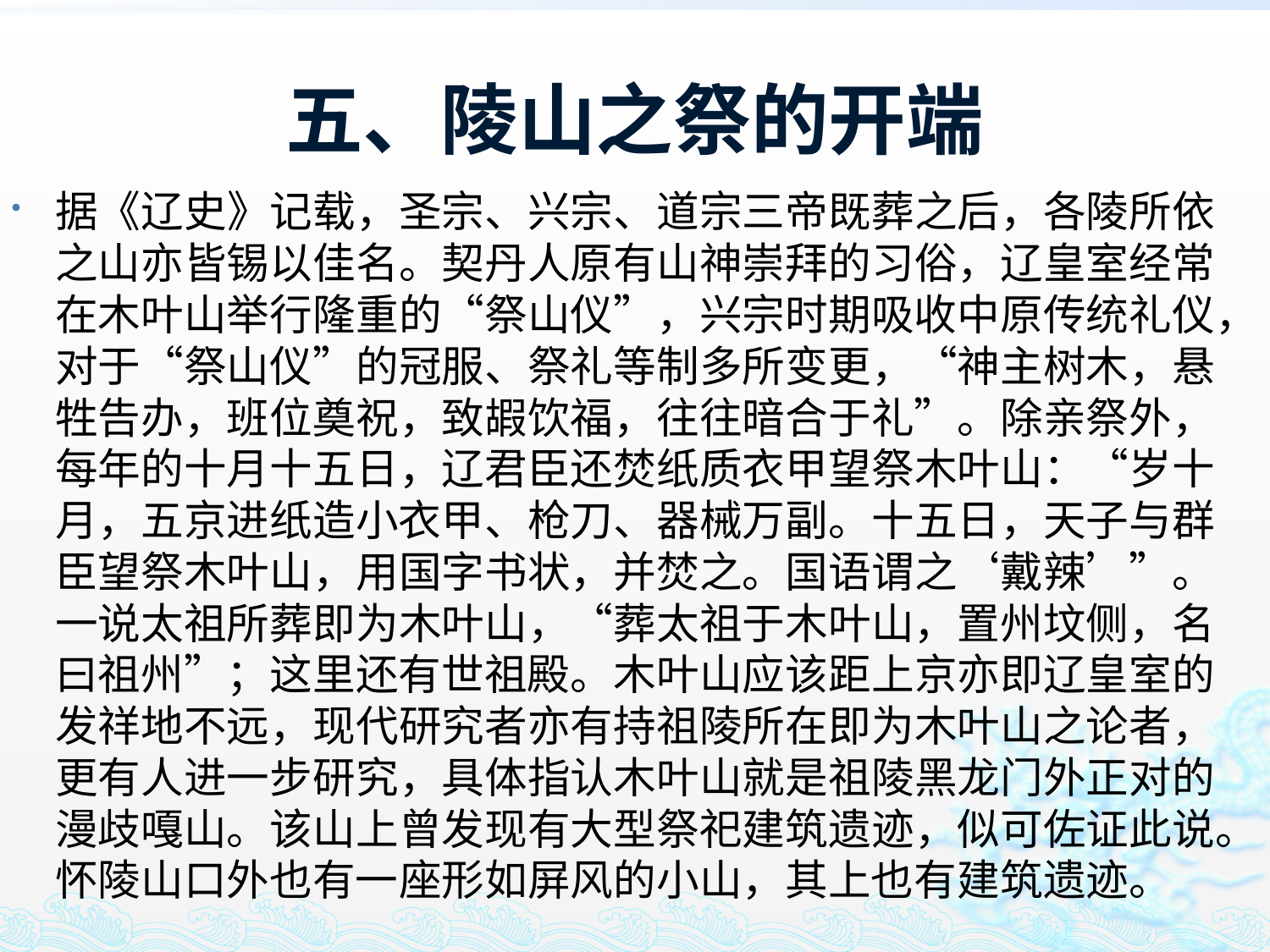

# 五、陵山之祭的开端
据《辽史》记载，圣宗、兴宗、道宗三帝既葬之后，各陵所依之山亦皆锡以佳名。契丹人原有山神崇拜的习俗，辽皇室经常在木叶山举行隆重的“祭山仪”，兴宗时期吸收中原传统礼仪，对于“祭山仪”的冠服、祭礼等制多所变更，“神主树木，悬牲告办，班位奠祝，致嘏饮福，往往暗合于礼”。除亲祭外，每年的十月十五日，辽君臣还焚纸质衣甲望祭木叶山：“岁十月，五京进纸造小衣甲、枪刀、器械万副。十五日，天子与群臣望祭木叶山，用国字书状，并焚之。国语谓之‘戴辣’”。一说太祖所葬即为木叶山，“葬太祖于木叶山，置州坟侧，名曰祖州”；这里还有世祖殿。木叶山应该距上京亦即辽皇室的发祥地不远，现代研究者亦有持祖陵所在即为木叶山之论者，更有人进一步研究，具体指认木叶山就是祖陵黑龙门外正对的漫歧嘎山。该山上曾发现有大型祭祀建筑遗迹，似可佐证此说。怀陵山口外也有一座形如屏风的小山，其上也有建筑遗迹。